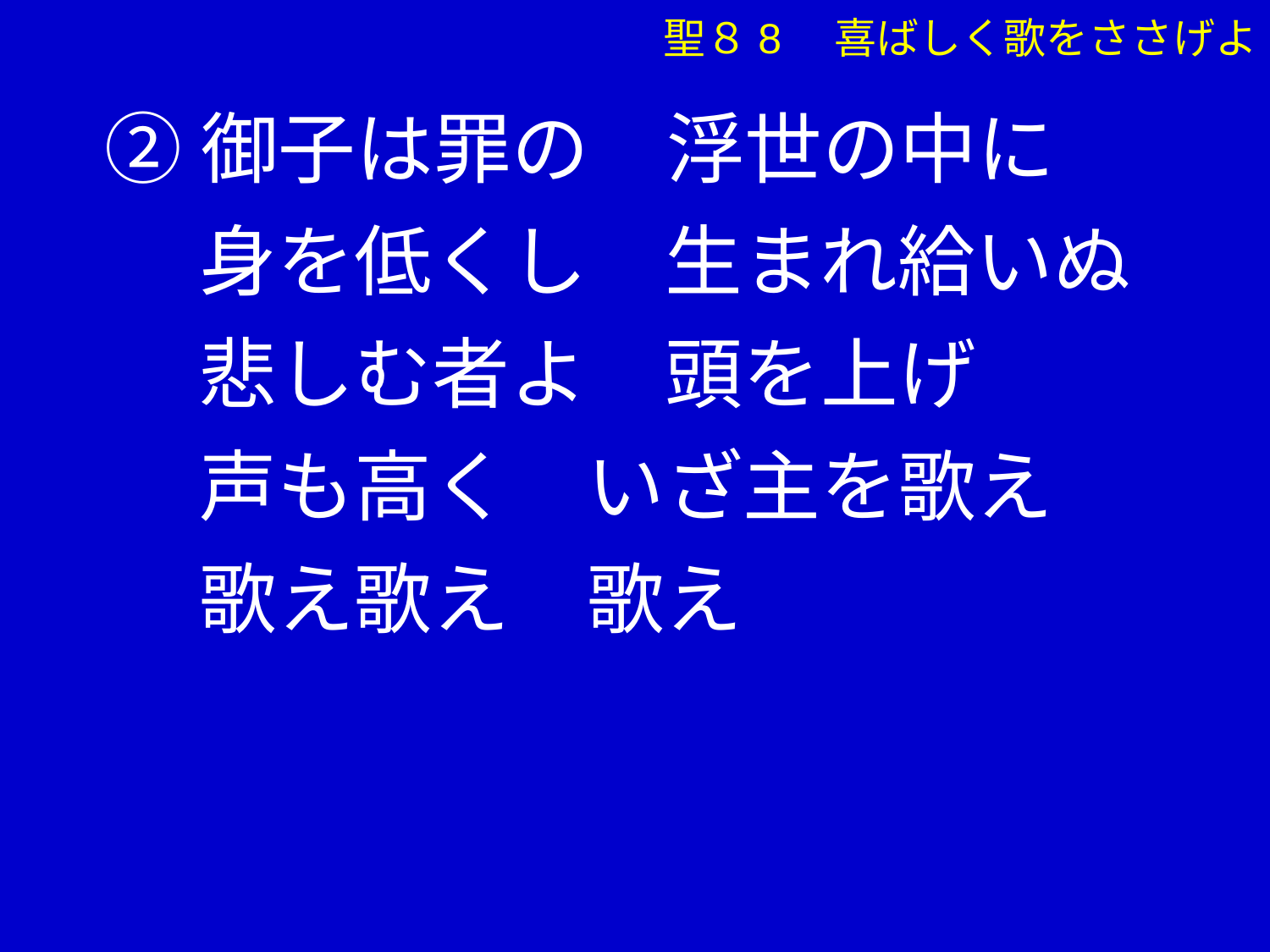

②御子は罪の　浮世の中に
　 身を低くし　生まれ給いぬ
　 悲しむ者よ　頭を上げ
　 声も高く　いざ主を歌え
　 歌え歌え　歌え
聖８8　喜ばしく歌をささげよ